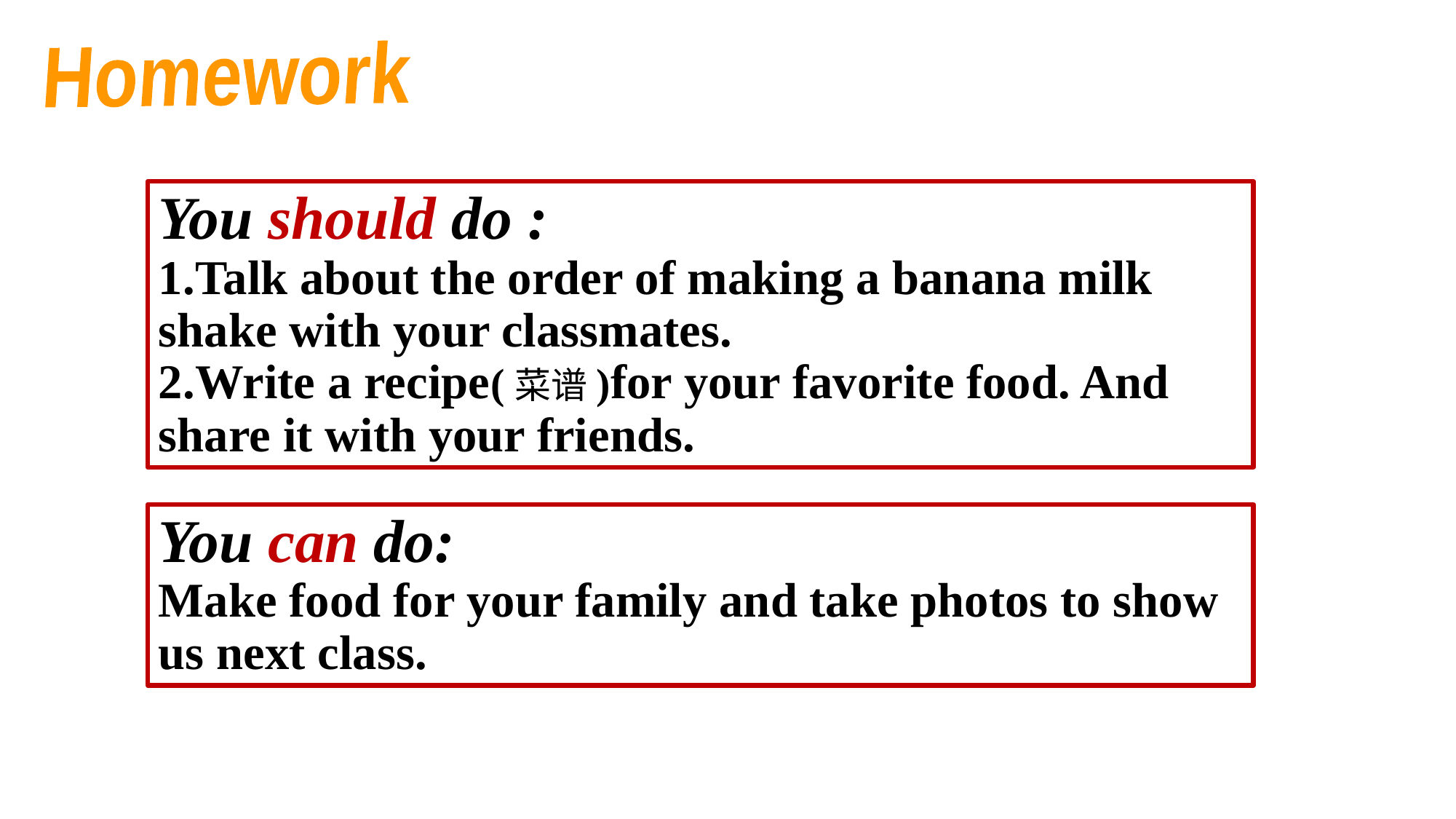

Homework
You should do :
1.Talk about the order of making a banana milk shake with your classmates.
2.Write a recipe(菜谱)for your favorite food. And share it with your friends.
You can do:
Make food for your family and take photos to show us next class.